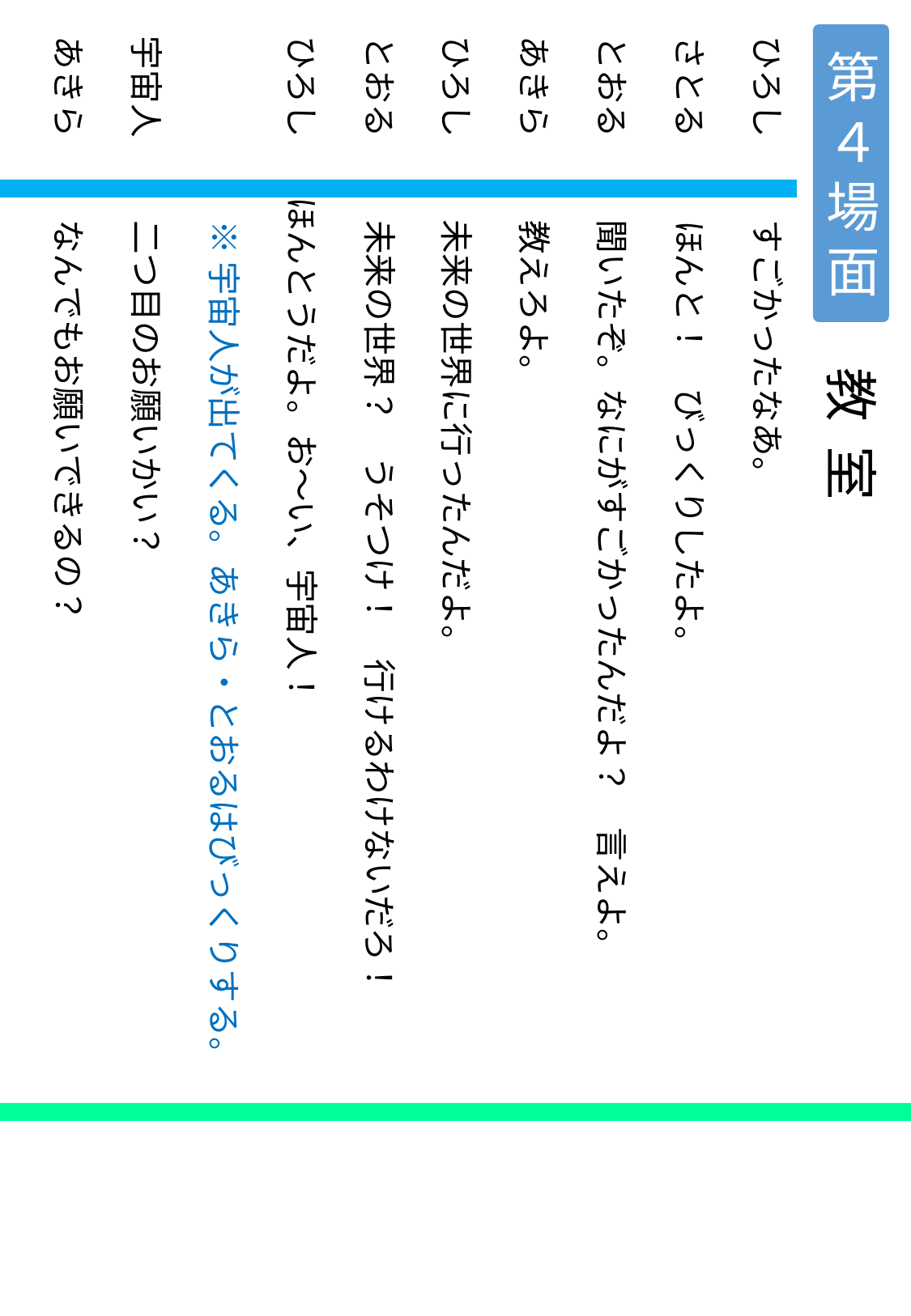

ひろし　　  すごかったなあ。

さとる　　  ほんと！　びっくりしたよ。

とおる　　  聞いたぞ。なにがすごかったんだよ？　言えよ。

あきら　　  教えろよ。

ひろし　　  未来の世界に行ったんだよ。

とおる　　  未来の世界？　うそつけ！　行けるわけないだろ！

ひろし        ほんとうだよ。お～い、宇宙人！

　　　　　  ※ 宇宙人が出てくる。あきら・とおるはびっくりする。

宇宙人　　  二つ目のお願いかい？

あきら　　  なんでもお願いできるの？

第４場面

教  室